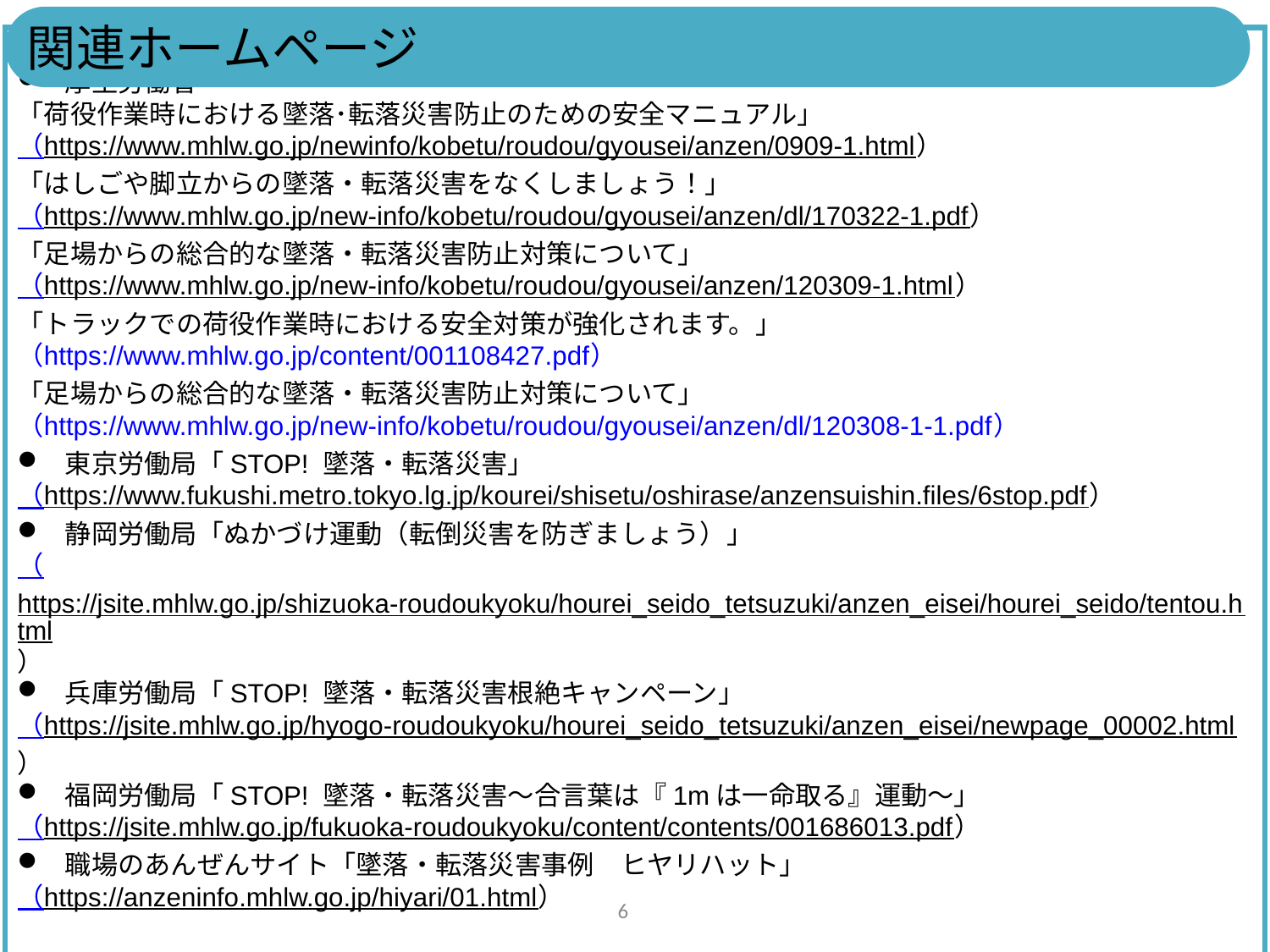

関連ホームページ
【墜落・転落】
厚生労働省
「荷役作業時における墜落･転落災害防止のための安全マニュアル」
（https://www.mhlw.go.jp/newinfo/kobetu/roudou/gyousei/anzen/0909-1.html）
「はしごや脚立からの墜落・転落災害をなくしましょう！」
（https://www.mhlw.go.jp/new-info/kobetu/roudou/gyousei/anzen/dl/170322-1.pdf）
「足場からの総合的な墜落・転落災害防止対策について」
（https://www.mhlw.go.jp/new-info/kobetu/roudou/gyousei/anzen/120309-1.html）
「トラックでの荷役作業時における安全対策が強化されます。」
（https://www.mhlw.go.jp/content/001108427.pdf）
「足場からの総合的な墜落・転落災害防止対策について」
（https://www.mhlw.go.jp/new-info/kobetu/roudou/gyousei/anzen/dl/120308-1-1.pdf）
東京労働局「STOP! 墜落・転落災害」
（https://www.fukushi.metro.tokyo.lg.jp/kourei/shisetu/oshirase/anzensuishin.files/6stop.pdf）
静岡労働局「ぬかづけ運動（転倒災害を防ぎましょう）」
（https://jsite.mhlw.go.jp/shizuoka-roudoukyoku/hourei_seido_tetsuzuki/anzen_eisei/hourei_seido/tentou.html）
兵庫労働局「STOP! 墜落・転落災害根絶キャンペーン」
（https://jsite.mhlw.go.jp/hyogo-roudoukyoku/hourei_seido_tetsuzuki/anzen_eisei/newpage_00002.html）
福岡労働局「STOP! 墜落・転落災害～合言葉は『1mは一命取る』運動～」
（https://jsite.mhlw.go.jp/fukuoka-roudoukyoku/content/contents/001686013.pdf）
職場のあんぜんサイト「墜落・転落災害事例　ヒヤリハット」
（https://anzeninfo.mhlw.go.jp/hiyari/01.html）

6